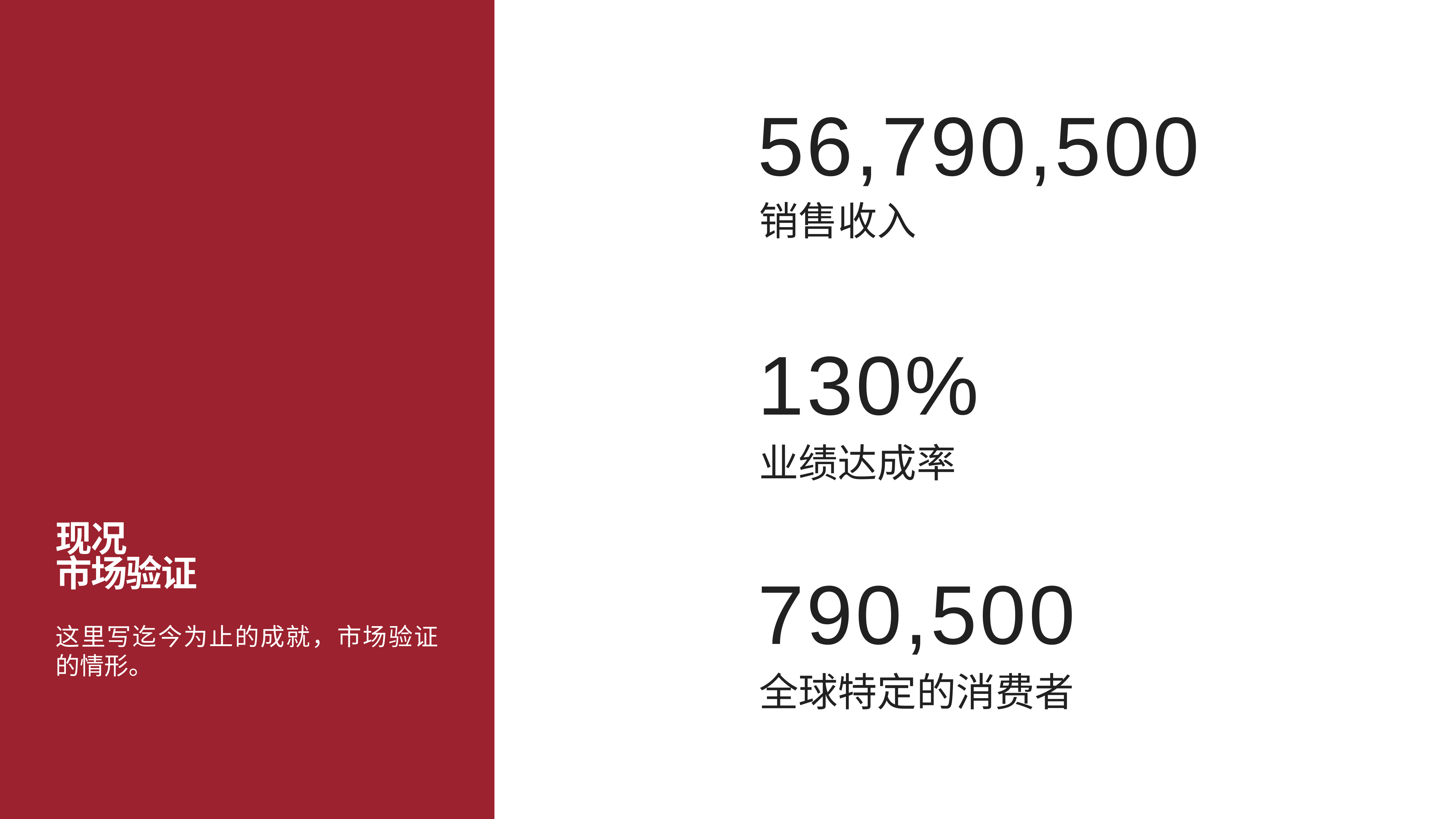

56,790,500
销售收入
130%
现况
市场验证
业绩达成率
790,500
这里写迄今为止的成就，市场验证的情形。
全球特定的消费者